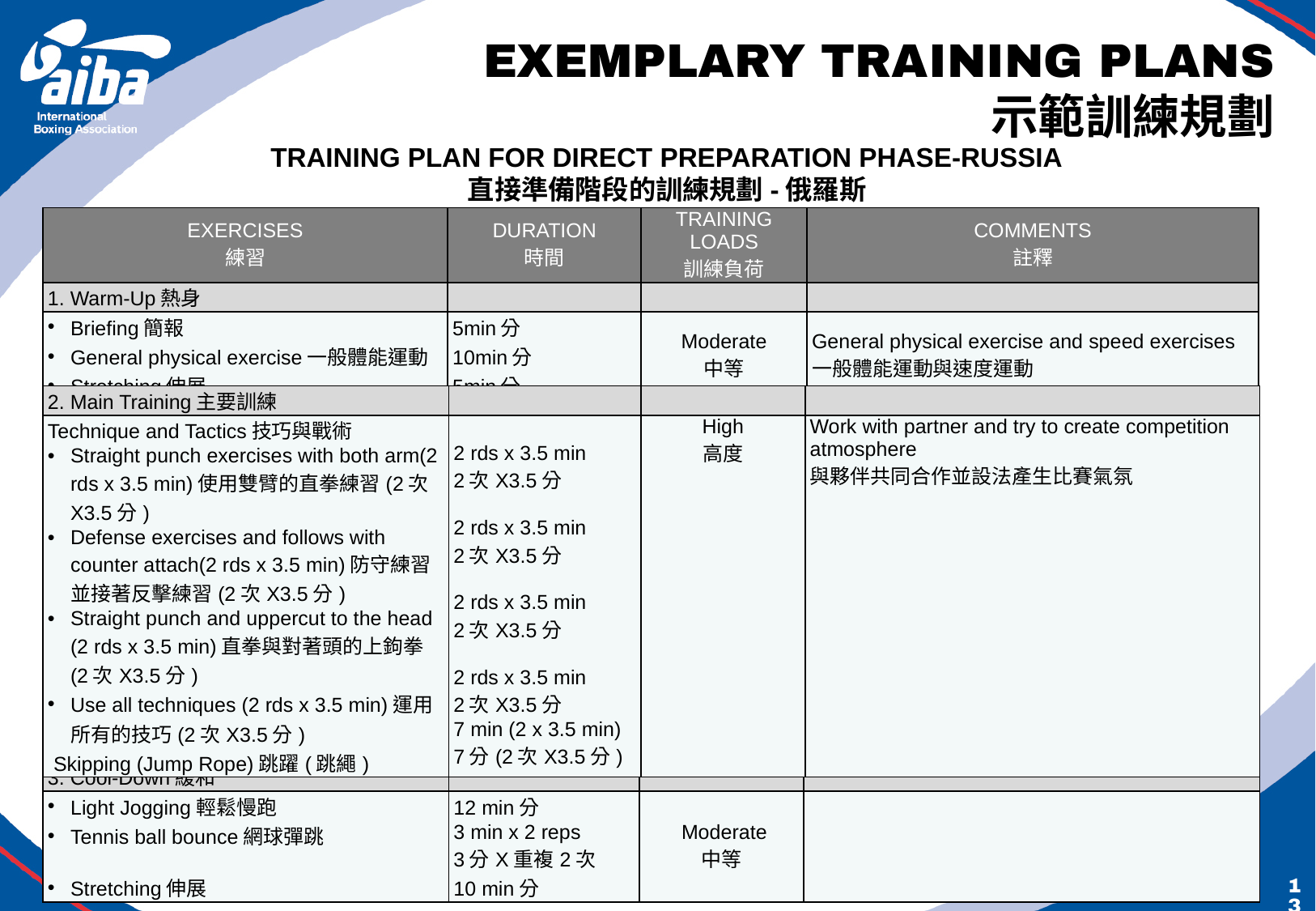

# EXEMPLARY TRAINING PLANS 示範訓練規劃
TRAINING PLAN FOR DIRECT PREPARATION PHASE-RUSSIA
直接準備階段的訓練規劃-俄羅斯
| EXERCISES 練習 | DURATION 時間 | TRAINING LOADS 訓練負荷 | COMMENTS 註釋 |
| --- | --- | --- | --- |
| 1. Warm-Up熱身 |  |  |  |
| Briefing簡報 General physical exercise一般體能運動 Stretching伸展 | 5min分 10min分 5min分 | Moderate 中等 | General physical exercise and speed exercises 一般體能運動與速度運動 |
| 2. Main Training主要訓練 |  |  |  |
| --- | --- | --- | --- |
| Technique and Tactics技巧與戰術 Straight punch exercises with both arm(2 rds x 3.5 min)使用雙臂的直拳練習(2次X3.5分) Defense exercises and follows with counter attach(2 rds x 3.5 min)防守練習並接著反擊練習(2次X3.5分) Straight punch and uppercut to the head (2 rds x 3.5 min)直拳與對著頭的上鉤拳(2次X3.5分) Use all techniques (2 rds x 3.5 min)運用所有的技巧(2次X3.5分)  Skipping (Jump Rope)跳躍(跳繩) | 2 rds x 3.5 min 2次X3.5分  2 rds x 3.5 min 2次X3.5分   2 rds x 3.5 min 2次X3.5分   2 rds x 3.5 min 2次X3.5分 7 min (2 x 3.5 min) 7分(2次X3.5分) | High 高度 | Work with partner and try to create competition atmosphere 與夥伴共同合作並設法產生比賽氣氛 |
| 3. Cool-Down緩和 |  |  |  |
| --- | --- | --- | --- |
| Light Jogging輕鬆慢跑 Tennis ball bounce網球彈跳 Stretching伸展 | 12 min分 3 min x 2 reps 3分X重複2次 10 min分 | Moderate 中等 |  |
130